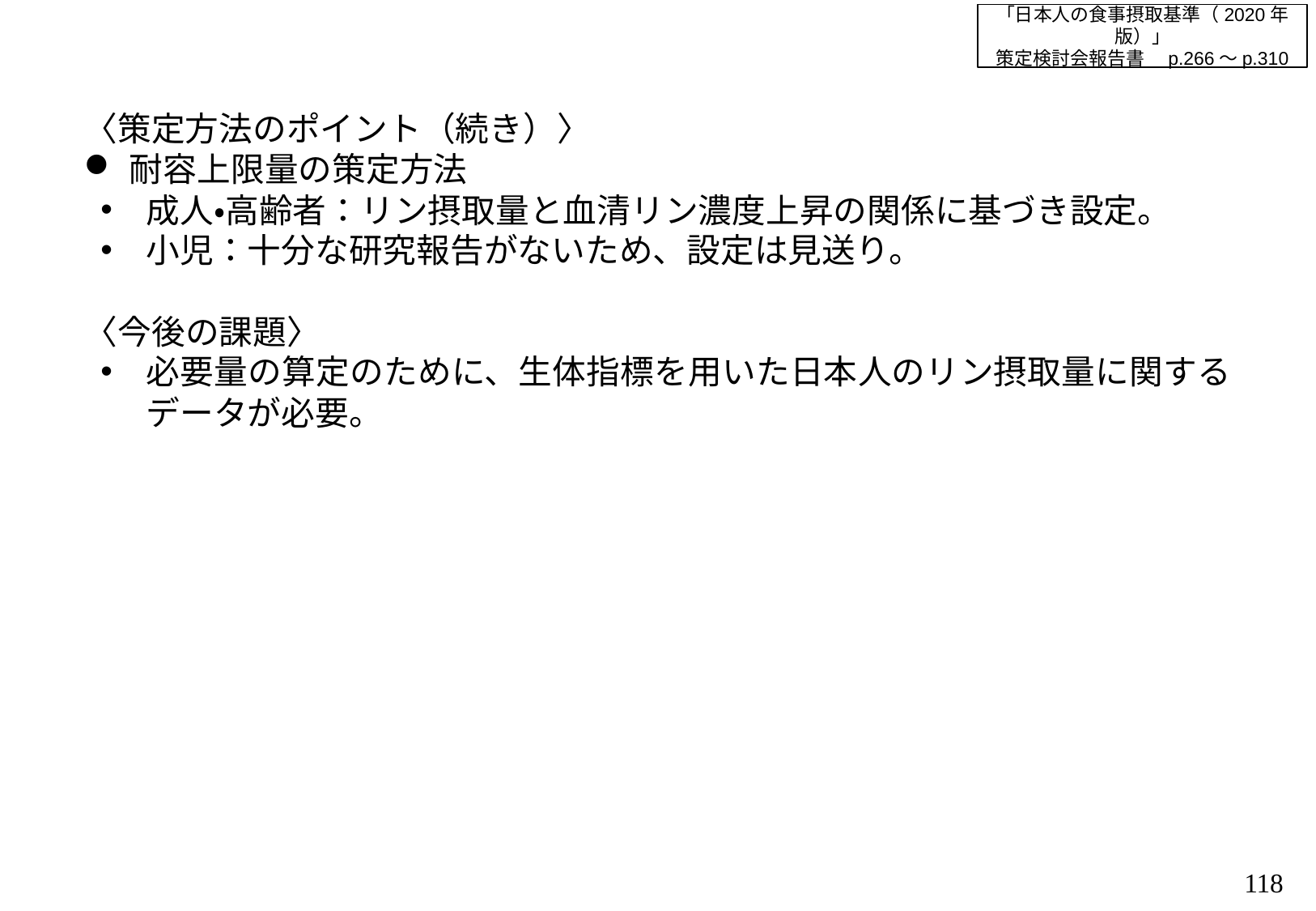

「日本人の食事摂取基準（2020年版）」
策定検討会報告書　p.266～p.310
〈策定方法のポイント（続き）〉
耐容上限量の策定方法
成人・高齢者：リン摂取量と血清リン濃度上昇の関係に基づき設定。
小児：十分な研究報告がないため、設定は見送り。

〈今後の課題〉
必要量の算定のために、生体指標を用いた日本人のリン摂取量に関するデータが必要。
118